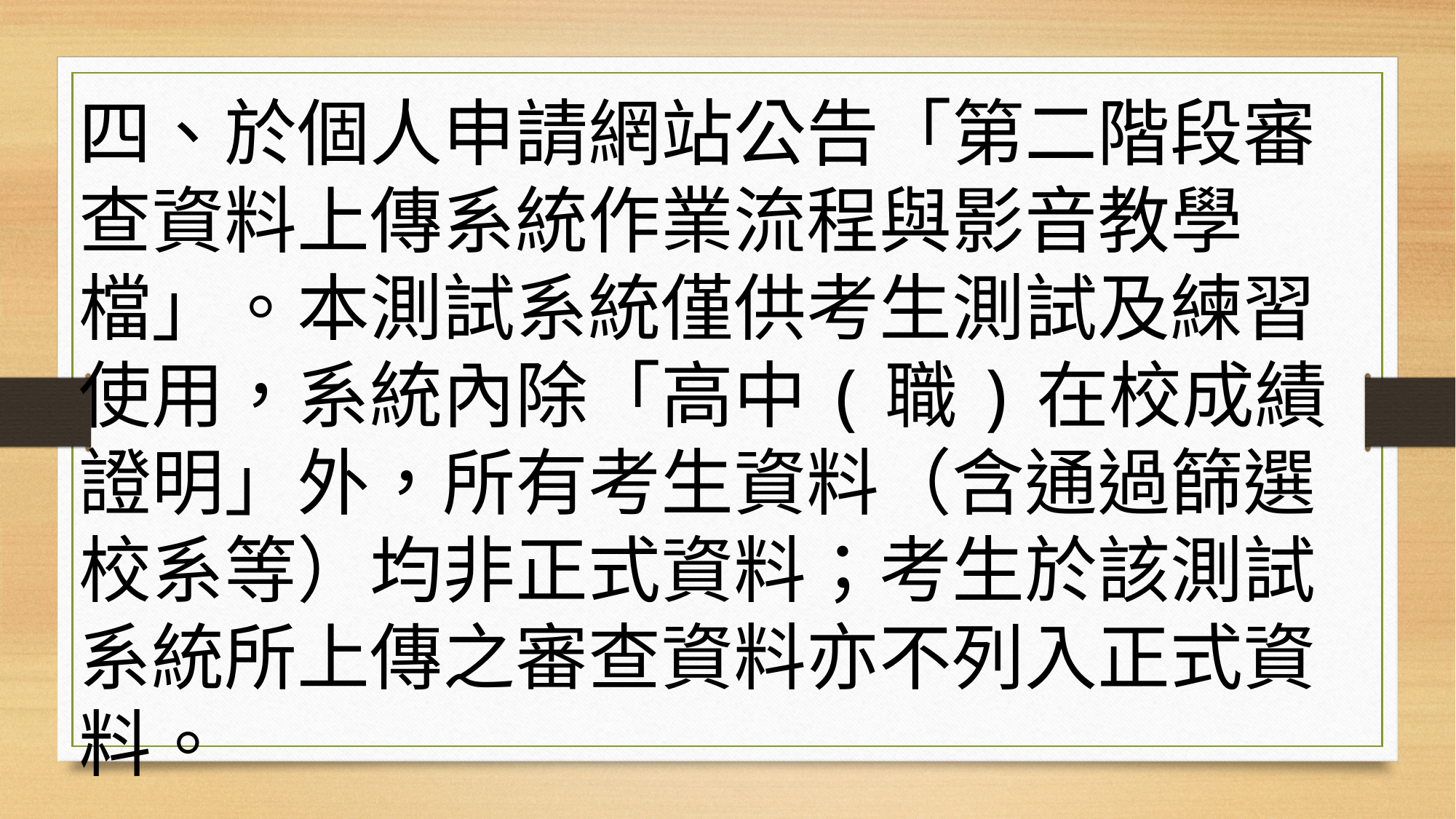

四、於個人申請網站公告「第二階段審查資料上傳系統作業流程與影音教學檔」。本測試系統僅供考生測試及練習使用，系統內除「高中(職)在校成績證明」外，所有考生資料（含通過篩選校系等）均非正式資料；考生於該測試系統所上傳之審查資料亦不列入正式資料。